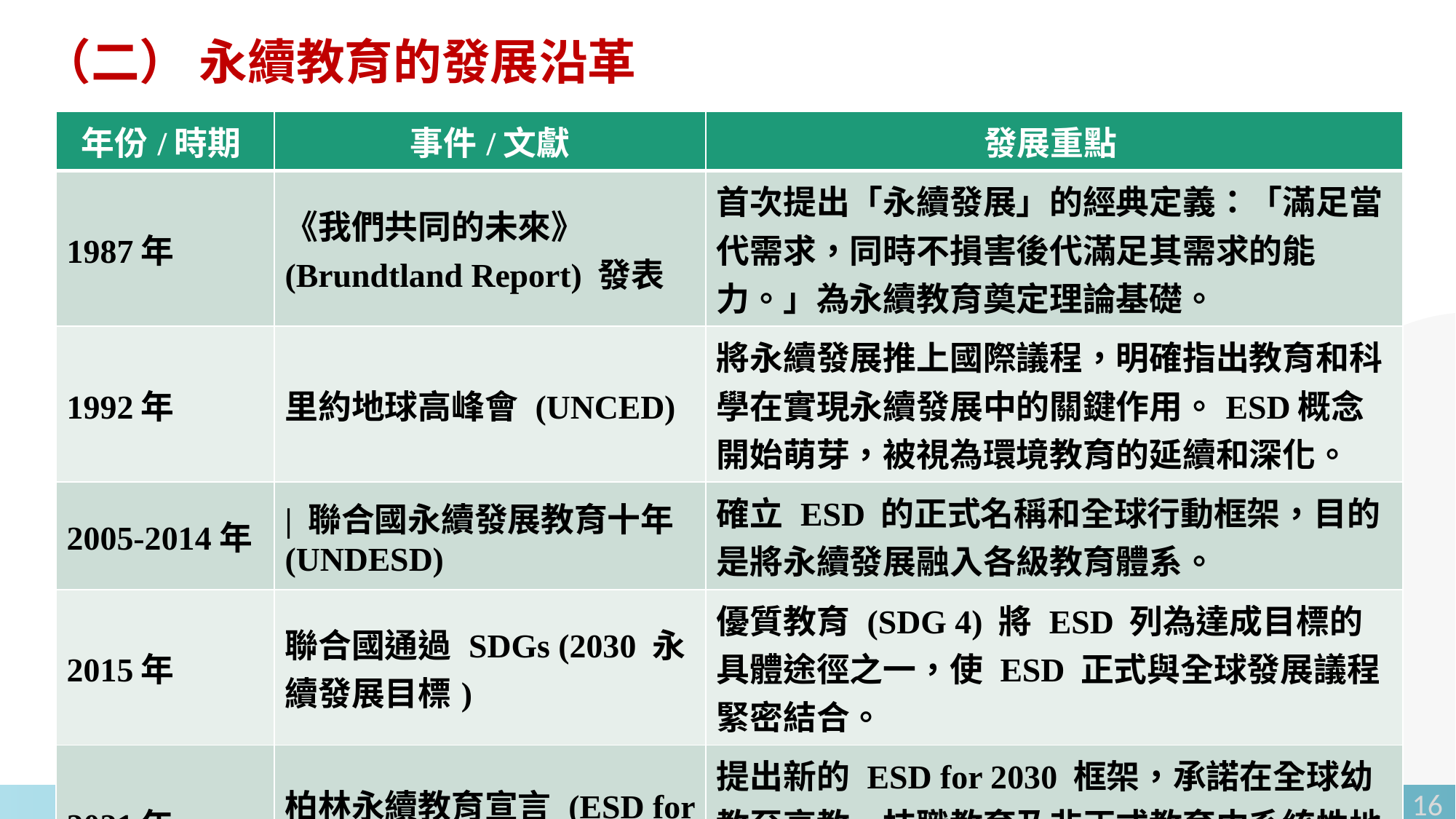

# （二） 永續教育的發展沿革
| 年份/時期 | 事件/文獻 | 發展重點 |
| --- | --- | --- |
| 1987年 | 《我們共同的未來》 (Brundtland Report) 發表 | 首次提出「永續發展」的經典定義：「滿足當代需求，同時不損害後代滿足其需求的能力。」為永續教育奠定理論基礎。 |
| 1992年 | 里約地球高峰會 (UNCED) | 將永續發展推上國際議程，明確指出教育和科學在實現永續發展中的關鍵作用。ESD概念開始萌芽，被視為環境教育的延續和深化。 |
| 2005-2014年 | | 聯合國永續發展教育十年 (UNDESD) | 確立 ESD 的正式名稱和全球行動框架，目的是將永續發展融入各級教育體系。 |
| 2015年 | 聯合國通過 SDGs (2030 永續發展目標) | 優質教育 (SDG 4) 將 ESD 列為達成目標的具體途徑之一，使 ESD 正式與全球發展議程緊密結合。 |
| 2021年 | 柏林永續教育宣言 (ESD for 2030) | 提出新的 ESD for 2030 框架，承諾在全球幼教至高教、技職教育及非正式教育中系統性地實踐 ESD，強調教育的轉型作用和氣候行動。 |
16